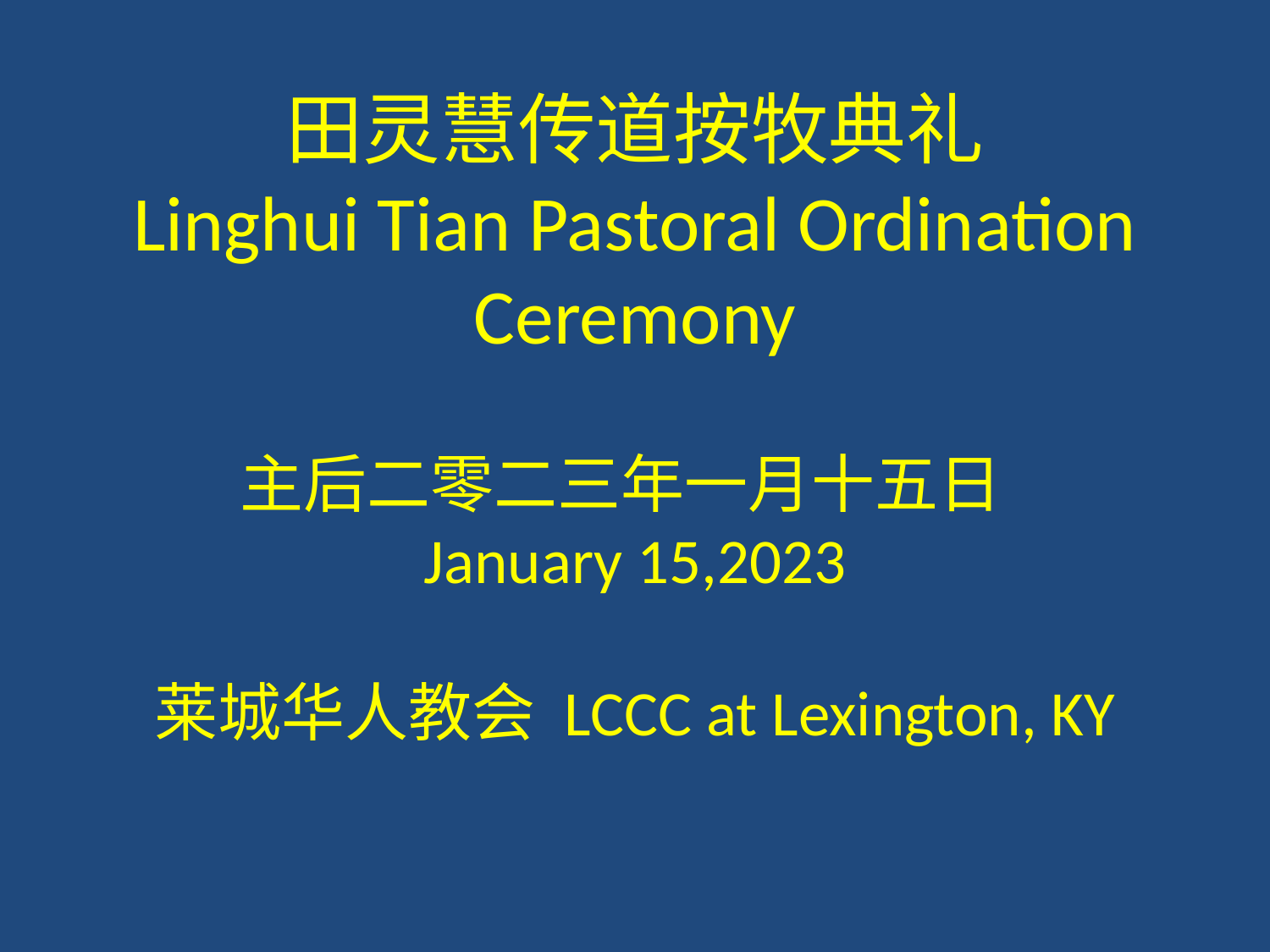

田灵慧传道按牧典礼
Linghui Tian Pastoral Ordination Ceremony

主后二零二三年一月十五日
January 15,2023

莱城华人教会 LCCC at Lexington, KY